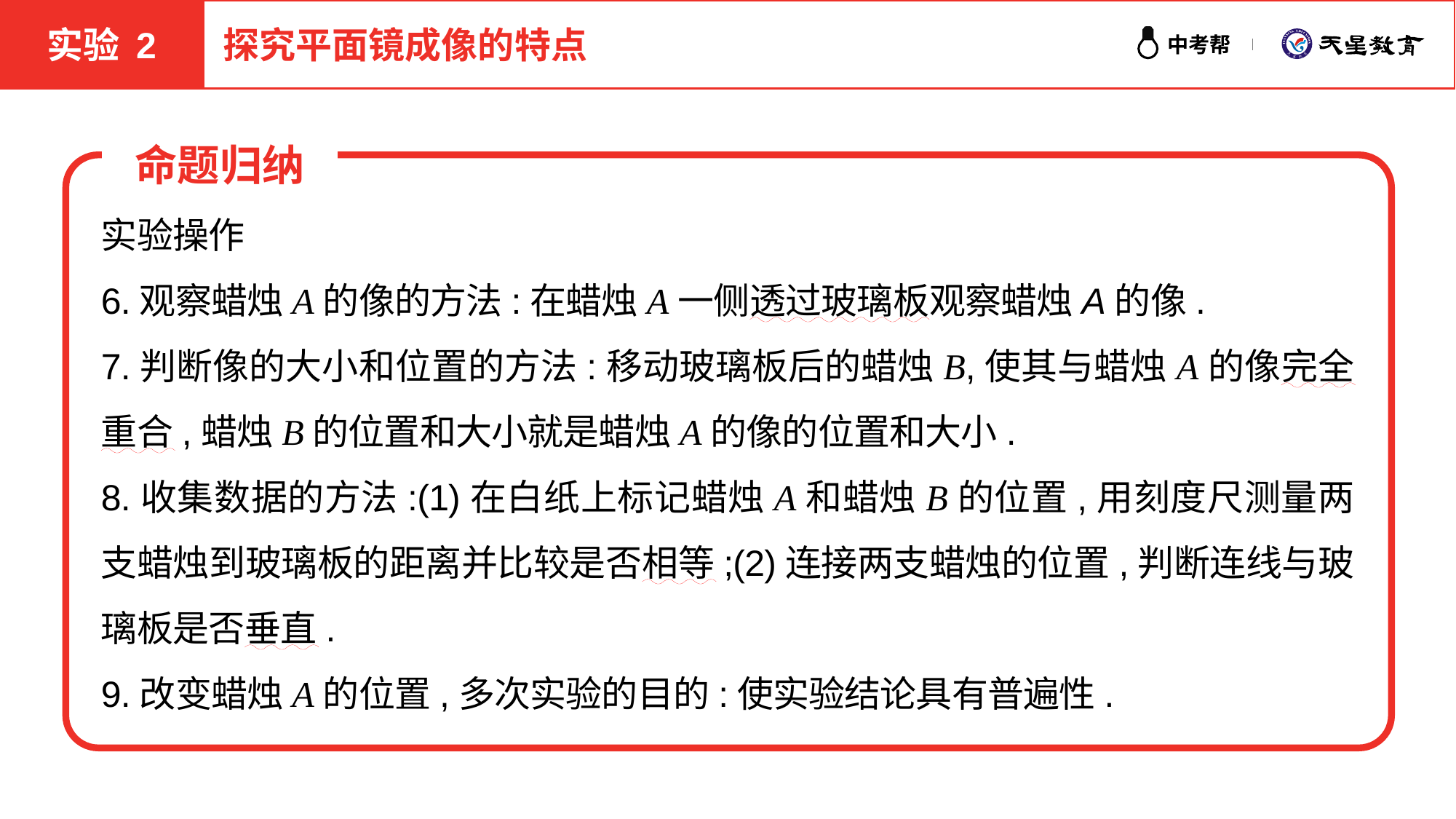

实验 2
探究平面镜成像的特点
命题归纳

实验操作
6.观察蜡烛A的像的方法:在蜡烛A一侧透过玻璃板观察蜡烛A的像.
7.判断像的大小和位置的方法:移动玻璃板后的蜡烛B,使其与蜡烛A的像完全重合,蜡烛B的位置和大小就是蜡烛A的像的位置和大小.
8.收集数据的方法:(1)在白纸上标记蜡烛A和蜡烛B的位置,用刻度尺测量两支蜡烛到玻璃板的距离并比较是否相等;(2)连接两支蜡烛的位置,判断连线与玻璃板是否垂直.
9.改变蜡烛A的位置,多次实验的目的:使实验结论具有普遍性.